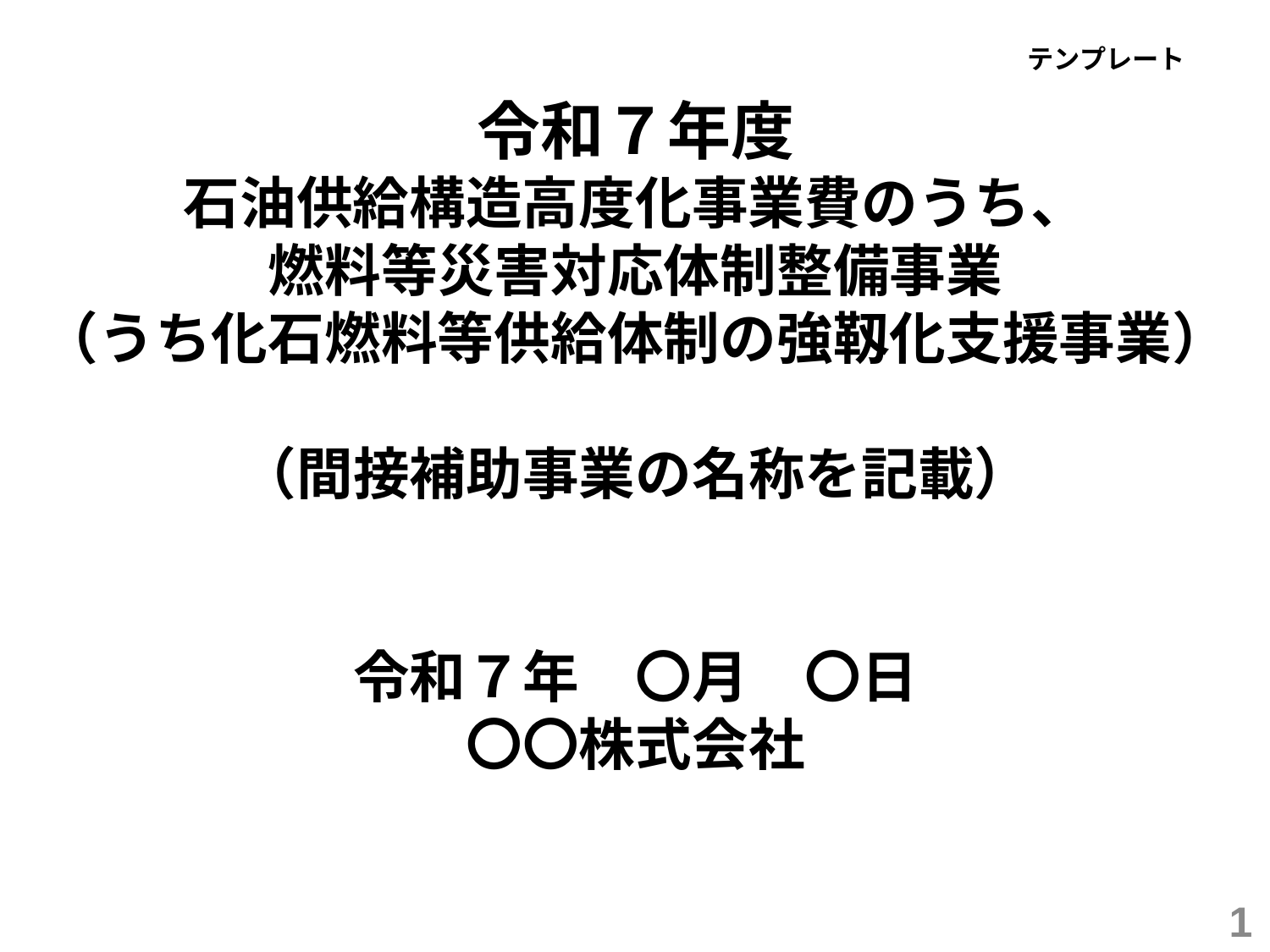

テンプレート
令和７年度
石油供給構造高度化事業費のうち、
燃料等災害対応体制整備事業
（うち化石燃料等供給体制の強靱化支援事業）

（間接補助事業の名称を記載）

令和７年　〇月　〇日
〇〇株式会社

1